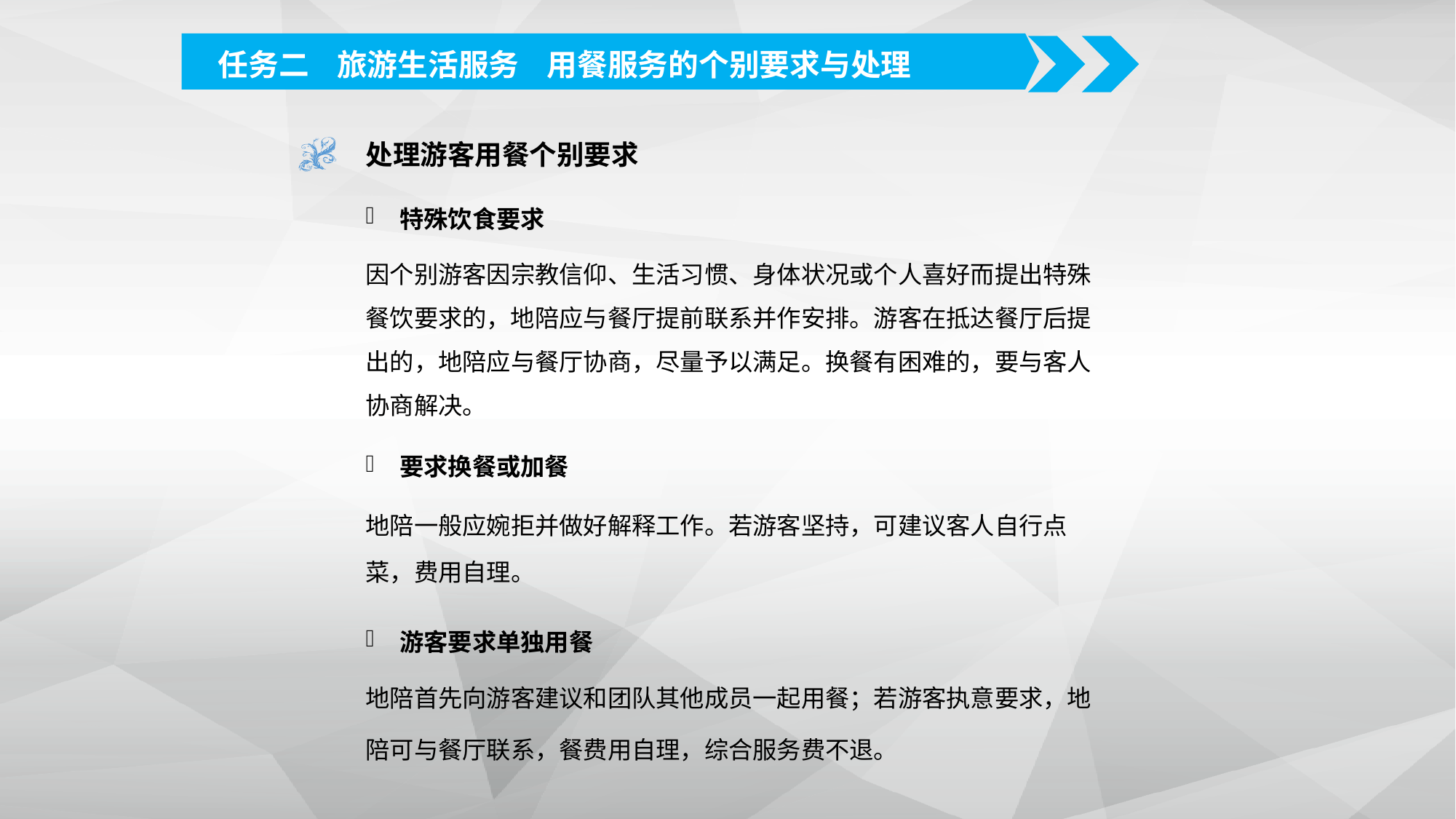

任务二    旅游生活服务    用餐服务的个别要求与处理
处理游客用餐个别要求

特殊饮食要求
因个别游客因宗教信仰、生活习惯、身体状况或个人喜好而提出特殊餐饮要求的，地陪应与餐厅提前联系并作安排。游客在抵达餐厅后提出的，地陪应与餐厅协商，尽量予以满足。换餐有困难的，要与客人协商解决。
要求换餐或加餐
地陪一般应婉拒并做好解释工作。若游客坚持，可建议客人自行点菜，费用自理。
游客要求单独用餐
地陪首先向游客建议和团队其他成员一起用餐；若游客执意要求，地陪可与餐厅联系，餐费用自理，综合服务费不退。